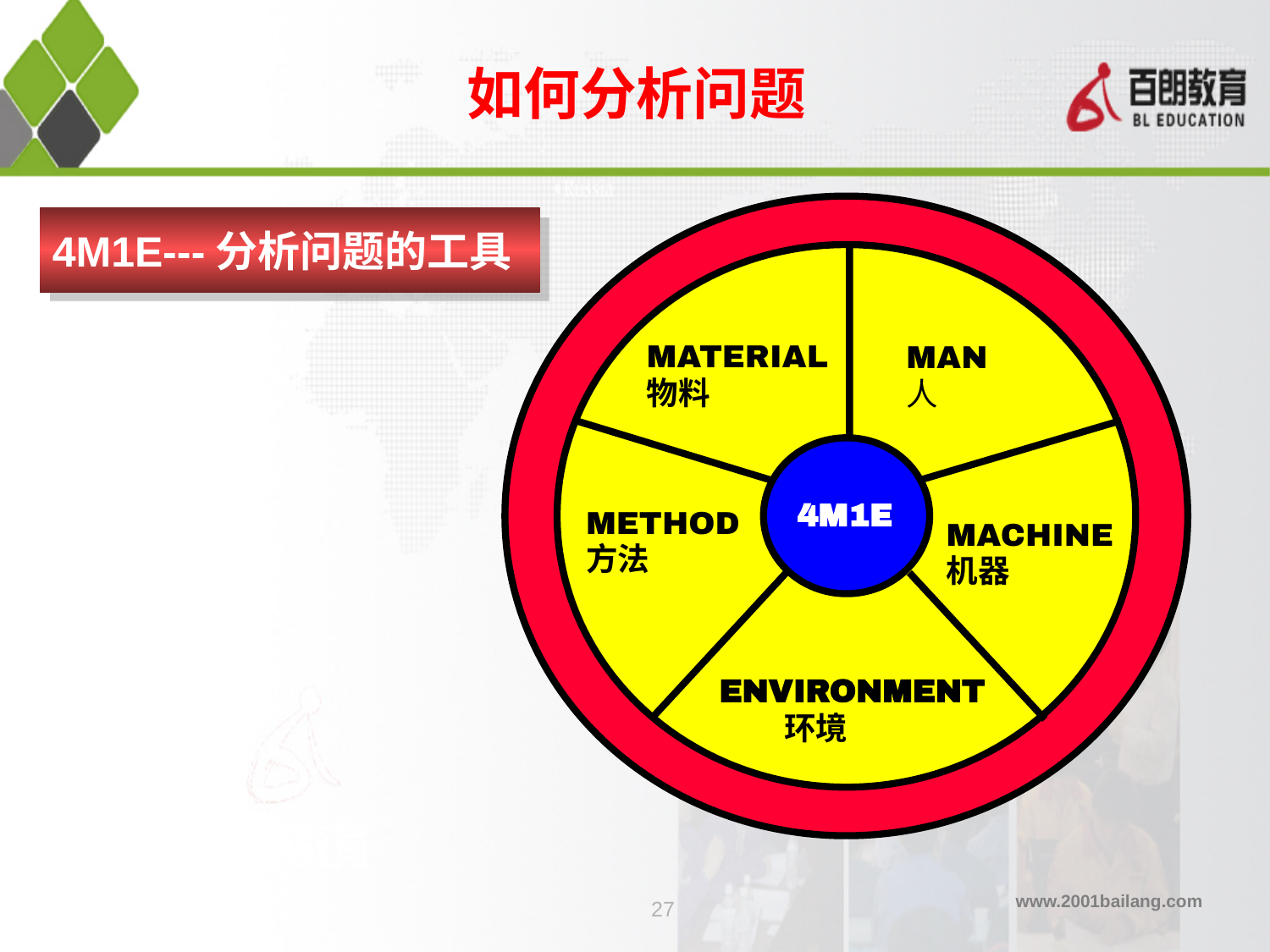

如何分析问题

MATERIAL
物料
MAN
人

4M1E
METHOD
方法
MACHINE
机器

ENVIRONMENT
        环境

4M1E---分析问题的工具
27